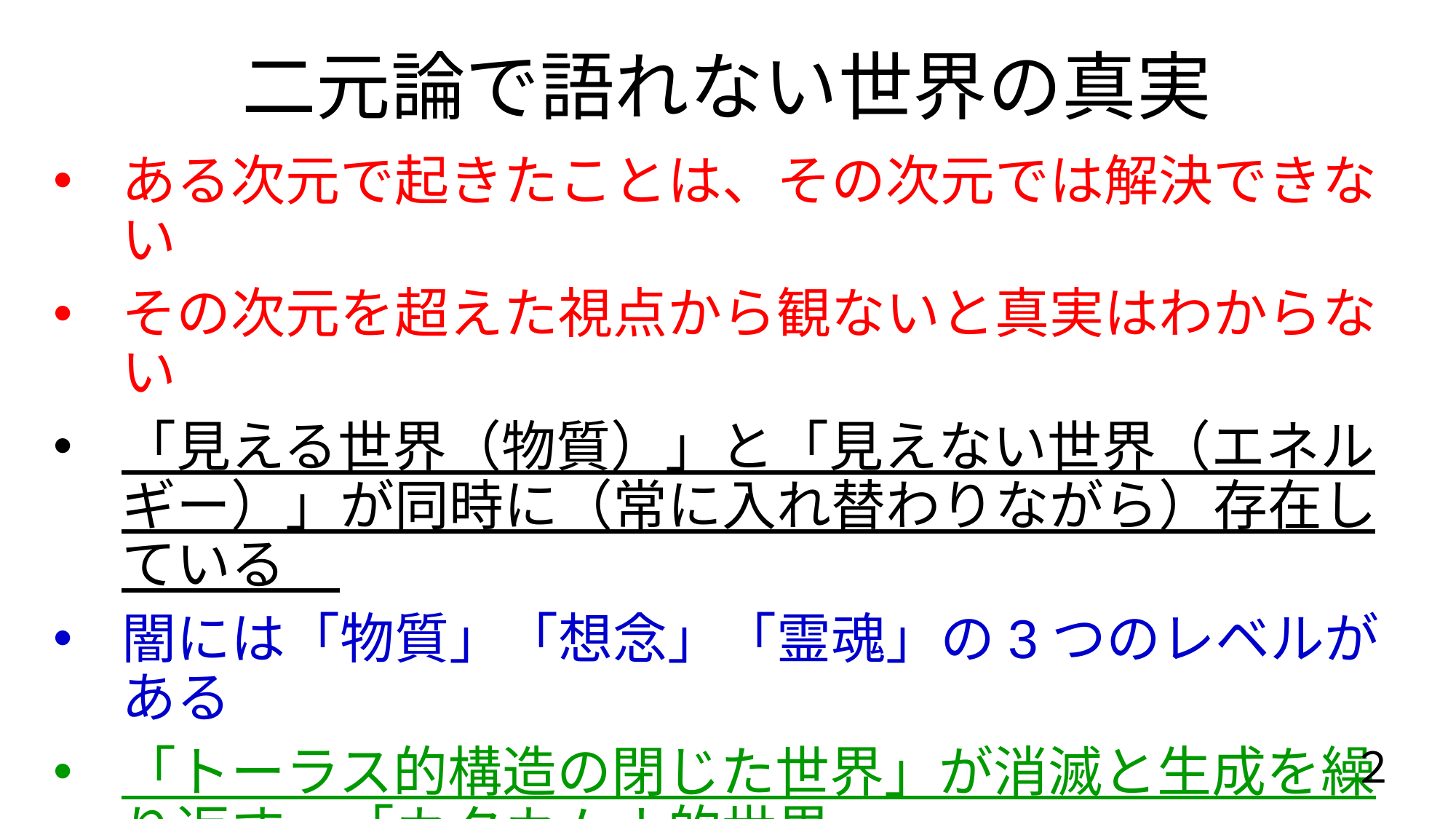

# 二元論で語れない世界の真実
ある次元で起きたことは、その次元では解決できない
その次元を超えた視点から観ないと真実はわからない
「見える世界（物質）」と「見えない世界（エネルギー）」が同時に（常に入れ替わりながら）存在している
闇には「物質」「想念」「霊魂」の3つのレベルがある
「トーラス的構造の閉じた世界」が消滅と生成を繰り返す　「カタカムナ的世界」
世界は、「超ミクロの世界」から「超マクロの世界」まで　相似しているホログラフィー的な世界

２